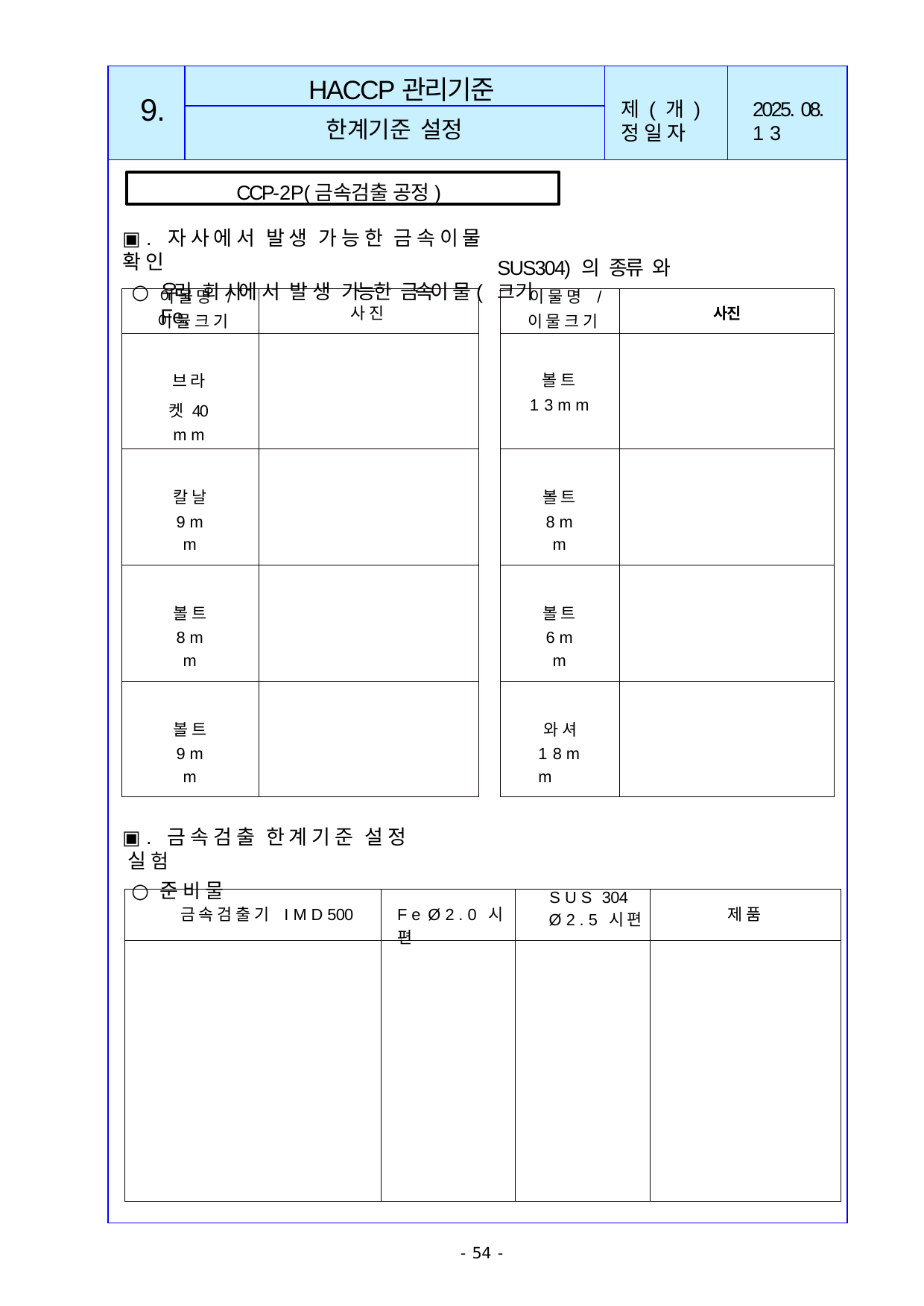

|  |  |  |  |
| --- | --- | --- | --- |
|  |  |  |  |
|  |  |  |  |
HACCP관리기준
9.
제 ( 개 ) 정 일 자
2025. 08. 1 3
한계기준 설정
CCP-2P(금속검출 공정)
▣ . 자 사 에 서  발 생  가 능 한 금 속 이 물 확 인
우리 회 사에 서 발 생 가능한 금속이 물( Fe,
SUS304) 의 종류 와 크기
| 이 물 명 / 이 물 크 기 | 사 진 |
| --- | --- |
| 브 라 켓 40 m m |  |
| 칼 날 9 m m |  |
| 볼 트 8 m m |  |
| 볼 트 9 m m |  |
| 이 물 명 / 이 물 크 기 | 사진 |
| --- | --- |
| 볼 트 1 3 m m |  |
| 볼 트 8 m m |  |
| 볼 트 6 m m |  |
| 와 셔 1 8 m m |  |
▣ . 금 속 검 출 한 계 기 준 설 정  실 험
준 비 물
| 금 속 검 출 기 I M D 500 | F e Ø 2 . 0 시 편 | S U S 304 Ø 2 . 5 시 편 | 제 품 |
| --- | --- | --- | --- |
|  |  |  |  |
- 54 -